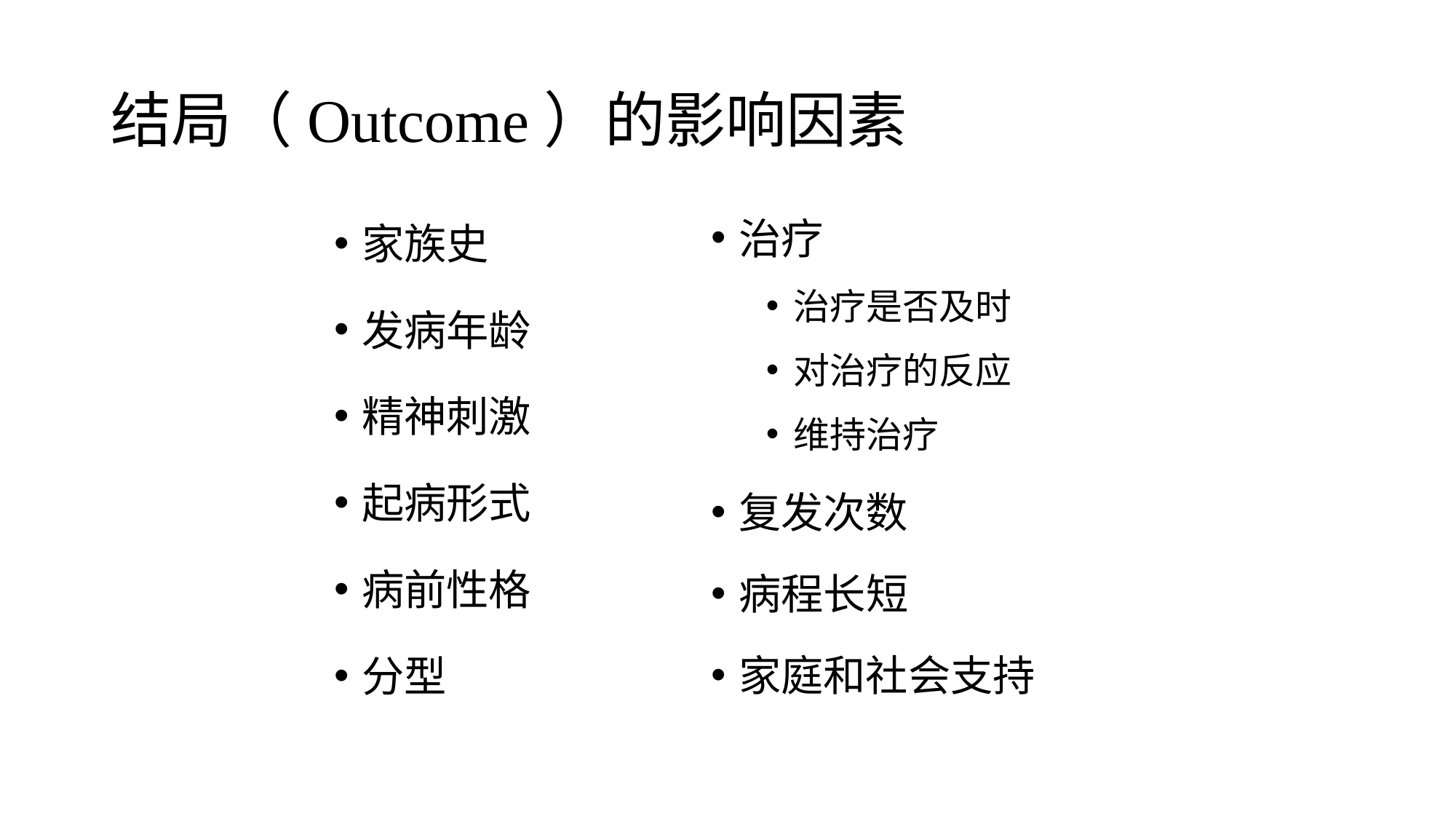

# 结局（Outcome）的影响因素
治疗
治疗是否及时
对治疗的反应
维持治疗
复发次数
病程长短
家庭和社会支持
家族史
发病年龄
精神刺激
起病形式
病前性格
分型
30